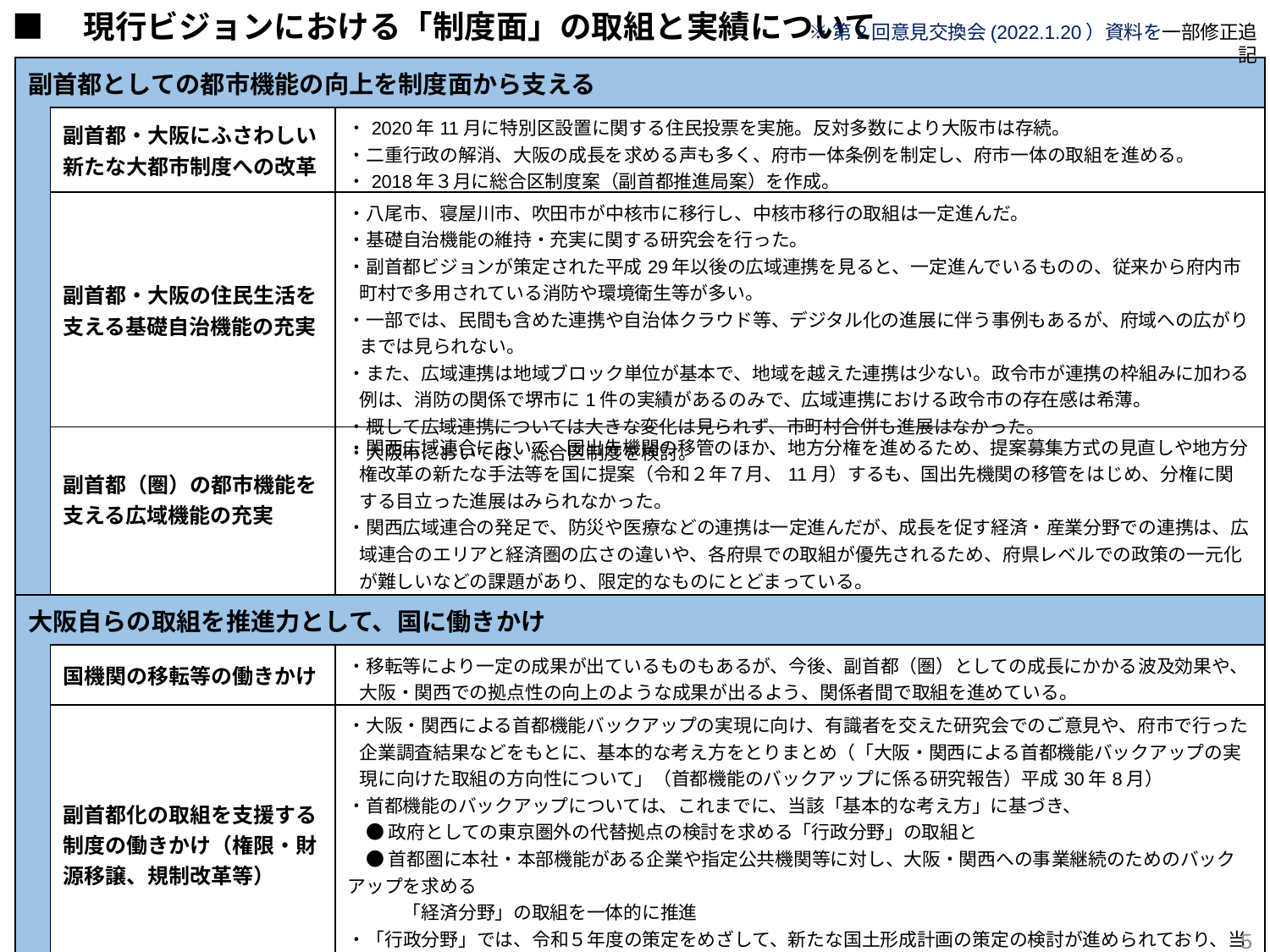

■　現行ビジョンにおける「制度面」の取組と実績について
※第2回意見交換会(2022.1.20）資料を一部修正追記
| 副首都としての都市機能の向上を制度面から支える |  |  |
| --- | --- | --- |
|  | 副首都・大阪にふさわしい新たな大都市制度への改革 | ・2020年11月に特別区設置に関する住民投票を実施。反対多数により大阪市は存続。 ・二重行政の解消、大阪の成長を求める声も多く、府市一体条例を制定し、府市一体の取組を進める。 ・2018年３月に総合区制度案（副首都推進局案）を作成。 |
|  | 副首都・大阪の住民生活を支える基礎自治機能の充実 | ・八尾市、寝屋川市、吹田市が中核市に移行し、中核市移行の取組は一定進んだ。 ・基礎自治機能の維持・充実に関する研究会を行った。 ・副首都ビジョンが策定された平成29年以後の広域連携を見ると、一定進んでいるものの、従来から府内市町村で多用されている消防や環境衛生等が多い。 ・一部では、民間も含めた連携や自治体クラウド等、デジタル化の進展に伴う事例もあるが、府域への広がりまでは見られない。 ・また、広域連携は地域ブロック単位が基本で、地域を越えた連携は少ない。政令市が連携の枠組みに加わる例は、消防の関係で堺市に1件の実績があるのみで、広域連携における政令市の存在感は希薄。 ・概して広域連携については大きな変化は見られず、市町村合併も進展はなかった。 ・大阪市においては、総合区制度を検討。 |
|  | 副首都（圏）の都市機能を支える広域機能の充実 | ・関西広域連合において、国出先機関の移管のほか、地方分権を進めるため、提案募集方式の見直しや地方分権改革の新たな手法等を国に提案（令和２年７月、11月）するも、国出先機関の移管をはじめ、分権に関する目立った進展はみられなかった。 ・関西広域連合の発足で、防災や医療などの連携は一定進んだが、成長を促す経済・産業分野での連携は、広域連合のエリアと経済圏の広さの違いや、各府県での取組が優先されるため、府県レベルでの政策の一元化が難しいなどの課題があり、限定的なものにとどまっている。 ・成長分野での連携強化を協議する「兵庫・大阪連携会議」の開催。（令和3年12月、令和4年9月） |
| 大阪自らの取組を推進力として、国に働きかけ |  |  |
|  | 国機関の移転等の働きかけ | ・移転等により一定の成果が出ているものもあるが、今後、副首都（圏）としての成長にかかる波及効果や、大阪・関西での拠点性の向上のような成果が出るよう、関係者間で取組を進めている。 |
|  | 副首都化の取組を支援する制度の働きかけ（権限・財源移譲、規制改革等） | ・大阪・関西による首都機能バックアップの実現に向け、有識者を交えた研究会でのご意見や、府市で行った企業調査結果などをもとに、基本的な考え方をとりまとめ（「大阪・関西による首都機能バックアップの実現に向けた取組の方向性について」（首都機能のバックアップに係る研究報告）平成30年8月） ・首都機能のバックアップについては、これまでに、当該「基本的な考え方」に基づき、 　● 政府としての東京圏外の代替拠点の検討を求める「行政分野」の取組と 　● 首都圏に本社・本部機能がある企業や指定公共機関等に対し、大阪・関西への事業継続のためのバックアップを求める 　　　「経済分野」の取組を一体的に推進 ・「行政分野」では、令和５年度の策定をめざして、新たな国土形成計画の策定の検討が進められており、当計画へ、大阪・関西が首都機能のバックアップ拠点として位置づけられるよう、国へ働きかけを行っている。また、「経済分野」では、企業ヒアリングやセミナーの開催等を通じ、本社機能のバックアップ拠点を大阪・関西に設置することについて働きかけを行っているところ。 |
5